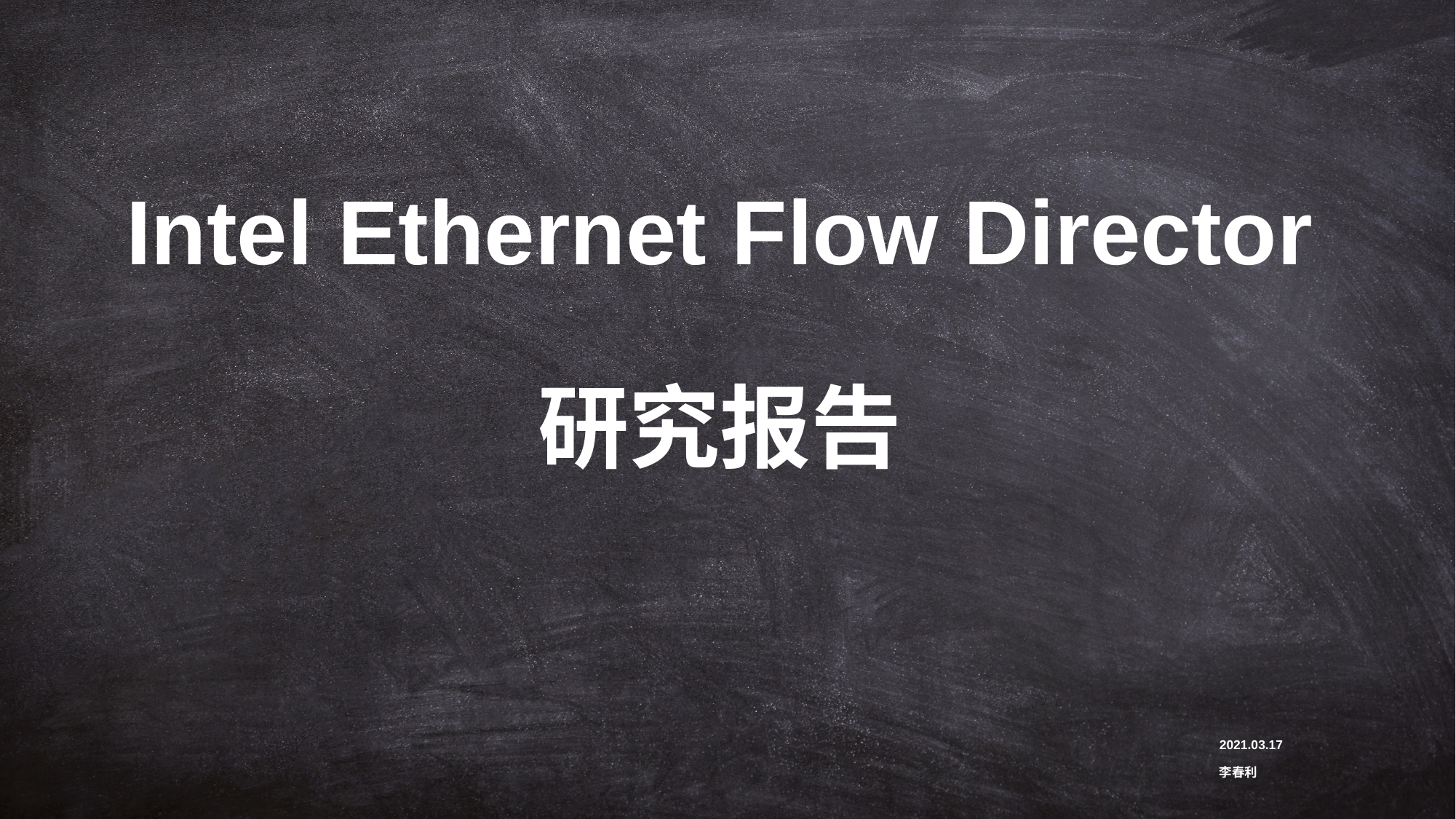

Intel Ethernet Flow Director

研究报告

2021.03.17

李春利